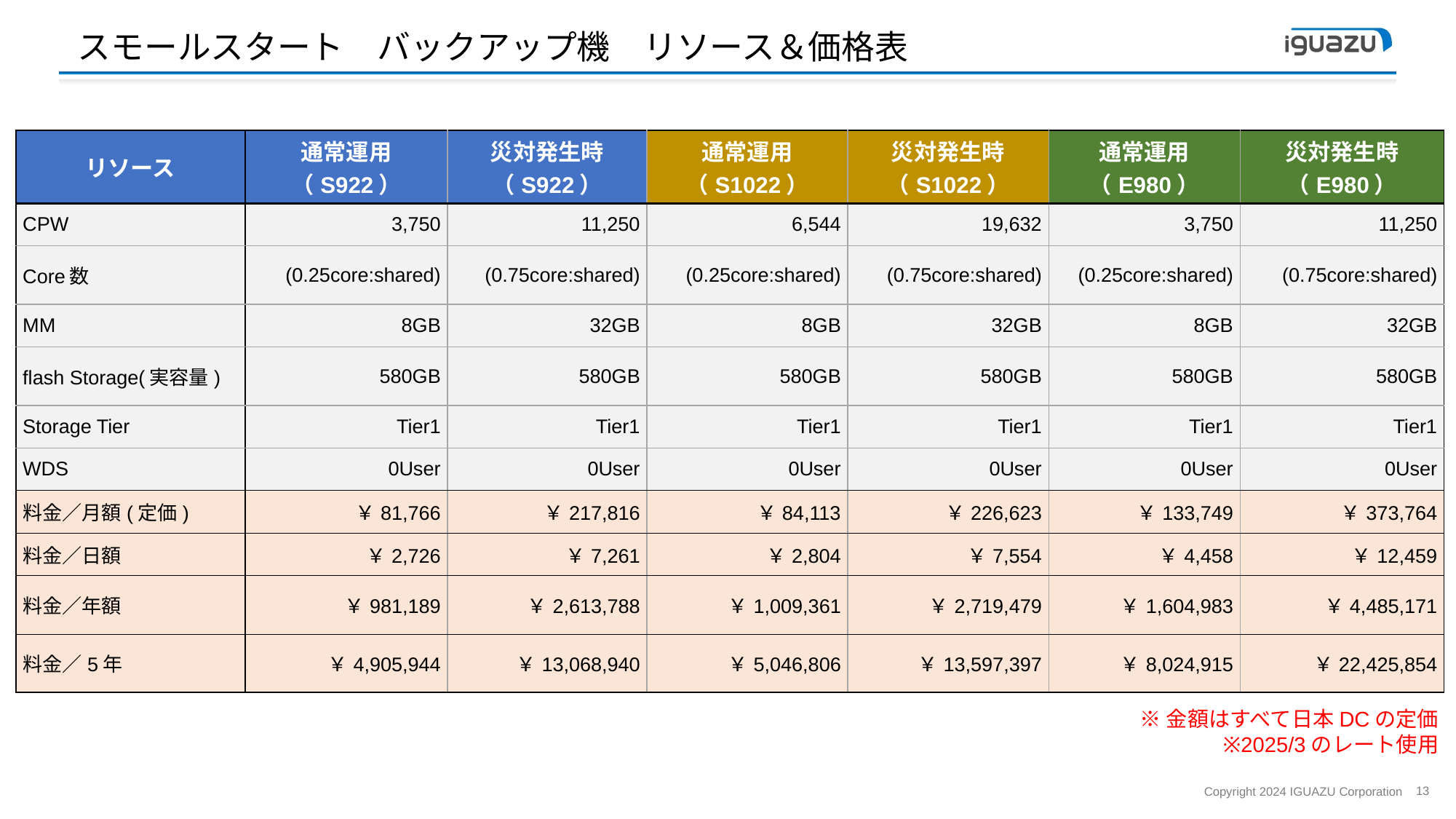

スモールスタート　バックアップ機　リソース＆価格表
| リソース | 通常運用 （S922） | 災対発生時 （S922） | 通常運用 （S1022） | 災対発生時 （S1022） | 通常運用 （E980） | 災対発生時 （E980） |
| --- | --- | --- | --- | --- | --- | --- |
| CPW | 3,750 | 11,250 | 6,544 | 19,632 | 3,750 | 11,250 |
| Core数 | (0.25core:shared) | (0.75core:shared) | (0.25core:shared) | (0.75core:shared) | (0.25core:shared) | (0.75core:shared) |
| MM | 8GB | 32GB | 8GB | 32GB | 8GB | 32GB |
| flash Storage(実容量) | 580GB | 580GB | 580GB | 580GB | 580GB | 580GB |
| Storage Tier | Tier1 | Tier1 | Tier1 | Tier1 | Tier1 | Tier1 |
| WDS | 0User | 0User | 0User | 0User | 0User | 0User |
| 料金／月額(定価) | ￥81,766 | ￥217,816 | ￥84,113 | ￥226,623 | ￥133,749 | ￥373,764 |
| 料金／日額 | ￥2,726 | ￥7,261 | ￥2,804 | ￥7,554 | ￥4,458 | ￥12,459 |
| 料金／年額 | ￥981,189 | ￥2,613,788 | ￥1,009,361 | ￥2,719,479 | ￥1,604,983 | ￥4,485,171 |
| 料金／5年 | ￥4,905,944 | ￥13,068,940 | ￥5,046,806 | ￥13,597,397 | ￥8,024,915 | ￥22,425,854 |
※金額はすべて日本DCの定価
※2025/3のレート使用